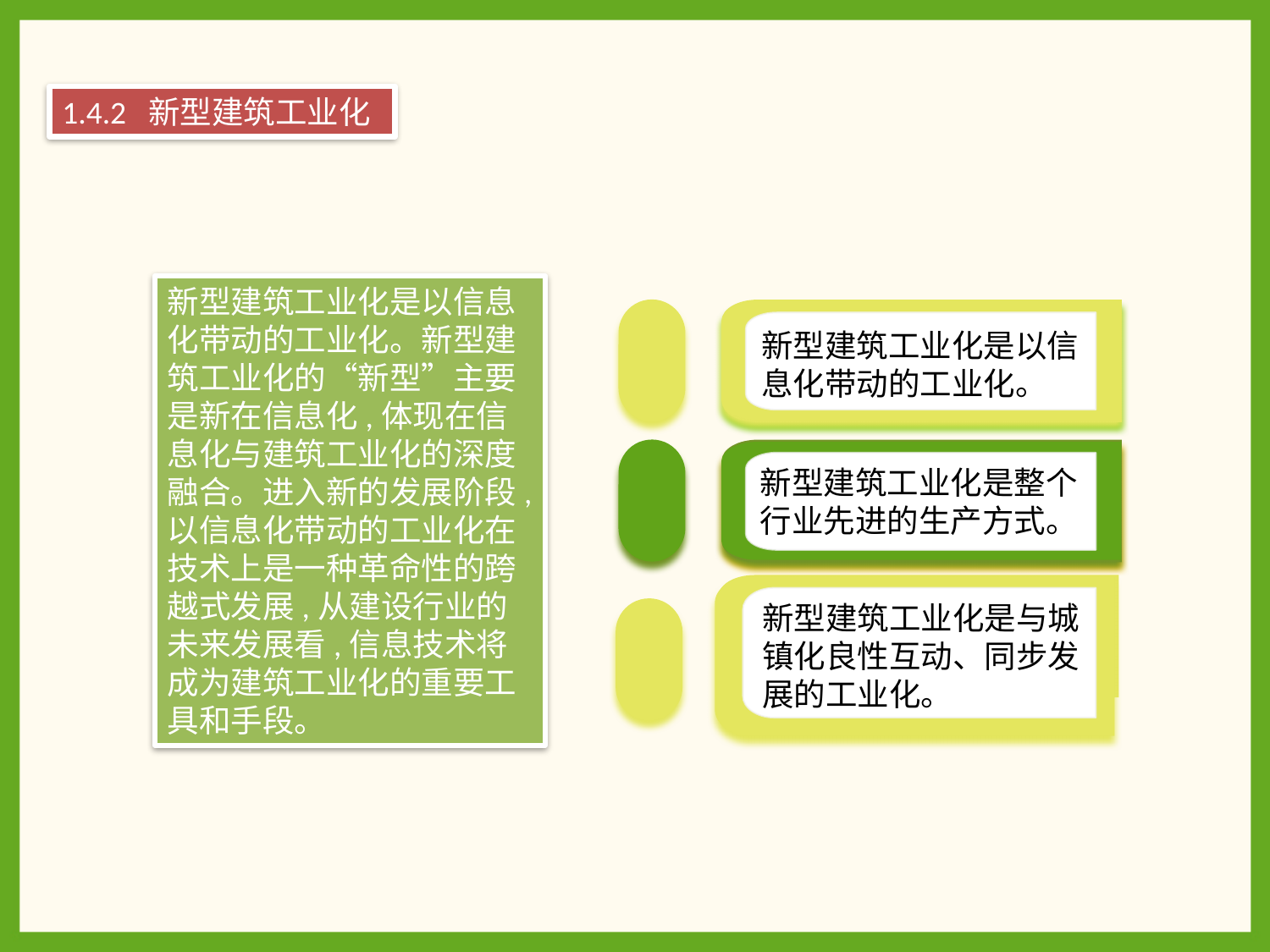

1.4.2  新型建筑工业化

点击添加文本
新型建筑工业化是以信息化带动的工业化。新型建筑工业化的“新型”主要是新在信息化,体现在信息化与建筑工业化的深度融合。进入新的发展阶段,以信息化带动的工业化在技术上是一种革命性的跨越式发展,从建设行业的未来发展看,信息技术将成为建筑工业化的重要工具和手段。
新型建筑工业化是以信息化带动的工业化。
点击添加文本
新型建筑工业化是整个行业先进的生产方式。
点击添加文本
新型建筑工业化是与城镇化良性互动、同步发展的工业化。
点击添加文本